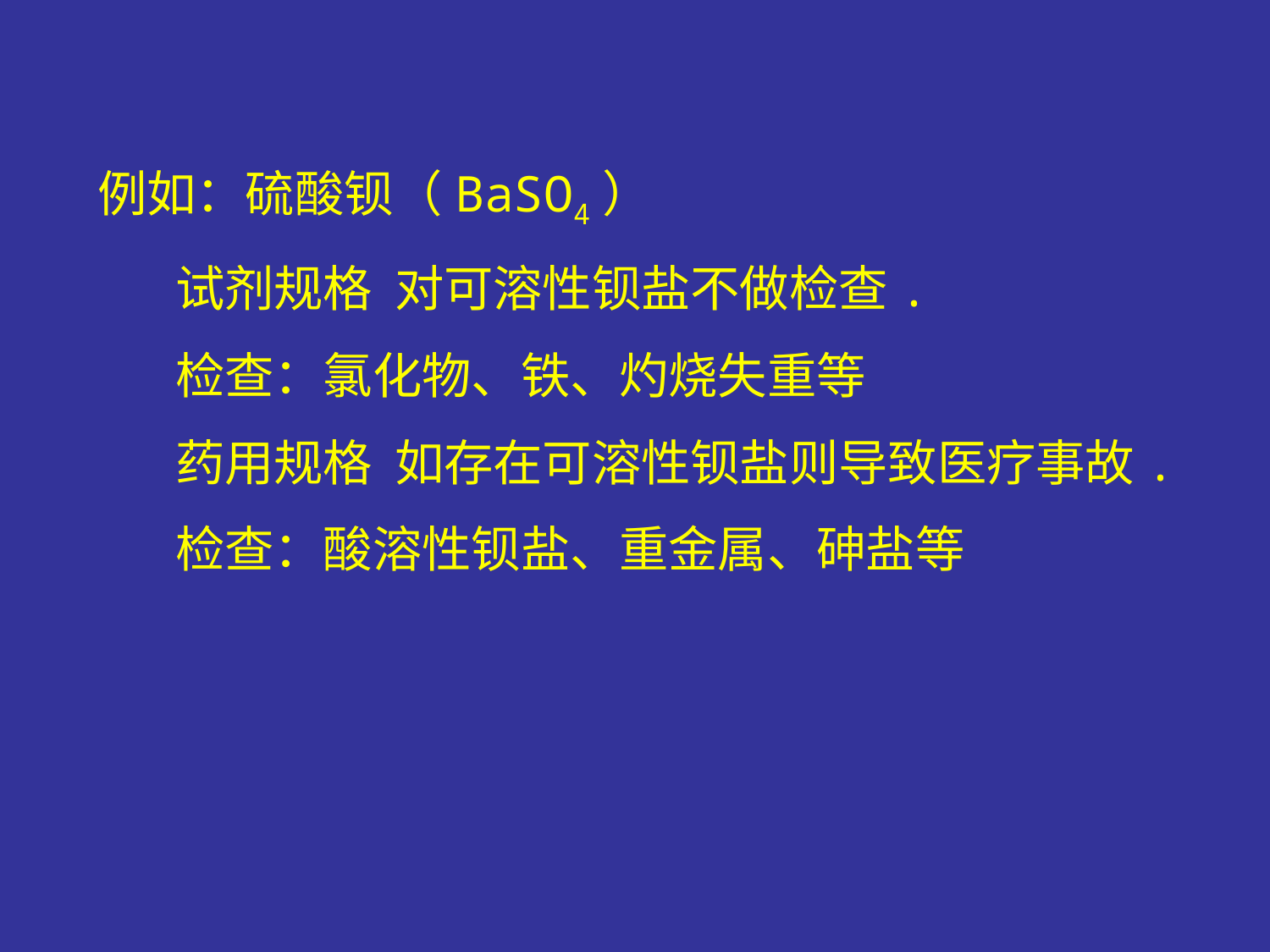

例如：硫酸钡（BaSO4）
      试剂规格  对可溶性钡盐不做检查.
      检查：氯化物、铁、灼烧失重等
      药用规格  如存在可溶性钡盐则导致医疗事故.
      检查：酸溶性钡盐、重金属、砷盐等